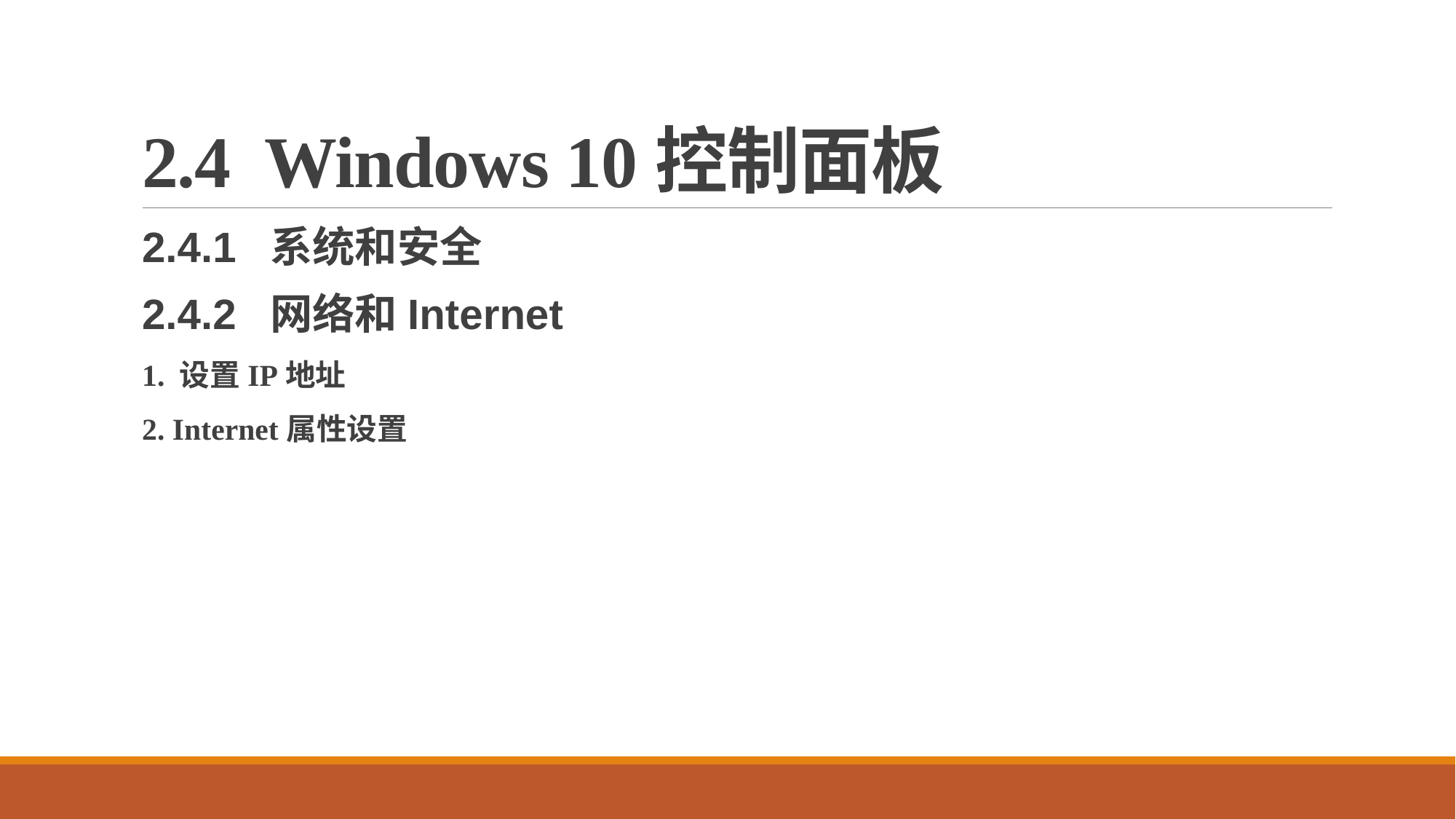

# 2.4  Windows 10控制面板
2.4.1  系统和安全
2.4.2  网络和Internet
1. 设置IP地址
2. Internet属性设置